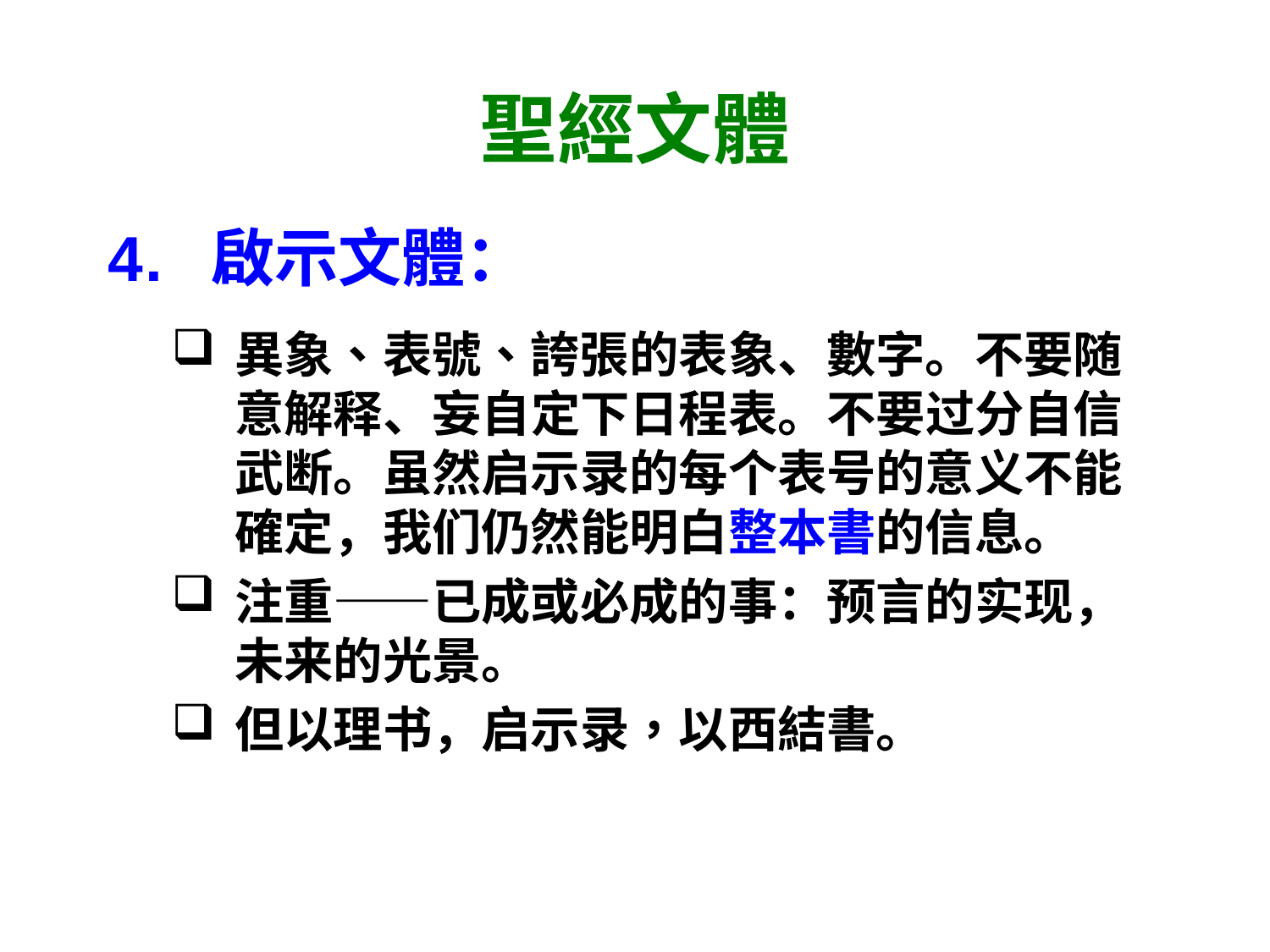

# 聖經文體
啟示文體：

異象、表號、誇張的表象、數字。不要随意解释、妄自定下日程表。不要过分自信武断。虽然启示录的每个表号的意义不能確定，我们仍然能明白整本書的信息。
注重——已成或必成的事：预言的实现，未来的光景。
但以理书，启示录，以西結書。